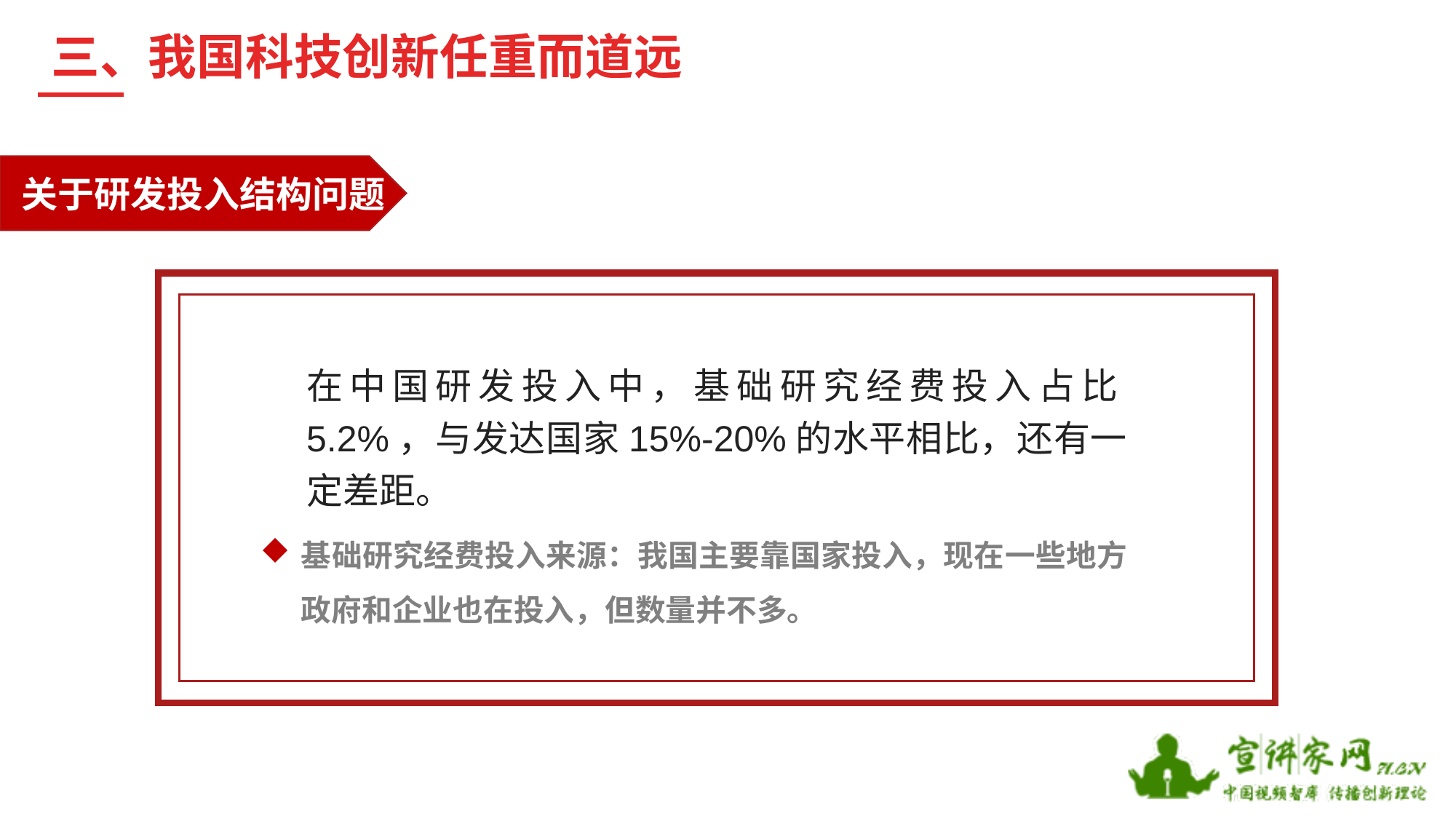

三、我国科技创新任重而道远

关于研发投入结构问题

在中国研发投入中，基础研究经费投入占比5.2%，与发达国家15%-20%的水平相比，还有一定差距。
基础研究经费投入来源：我国主要靠国家投入，现在一些地方政府和企业也在投入，但数量并不多。